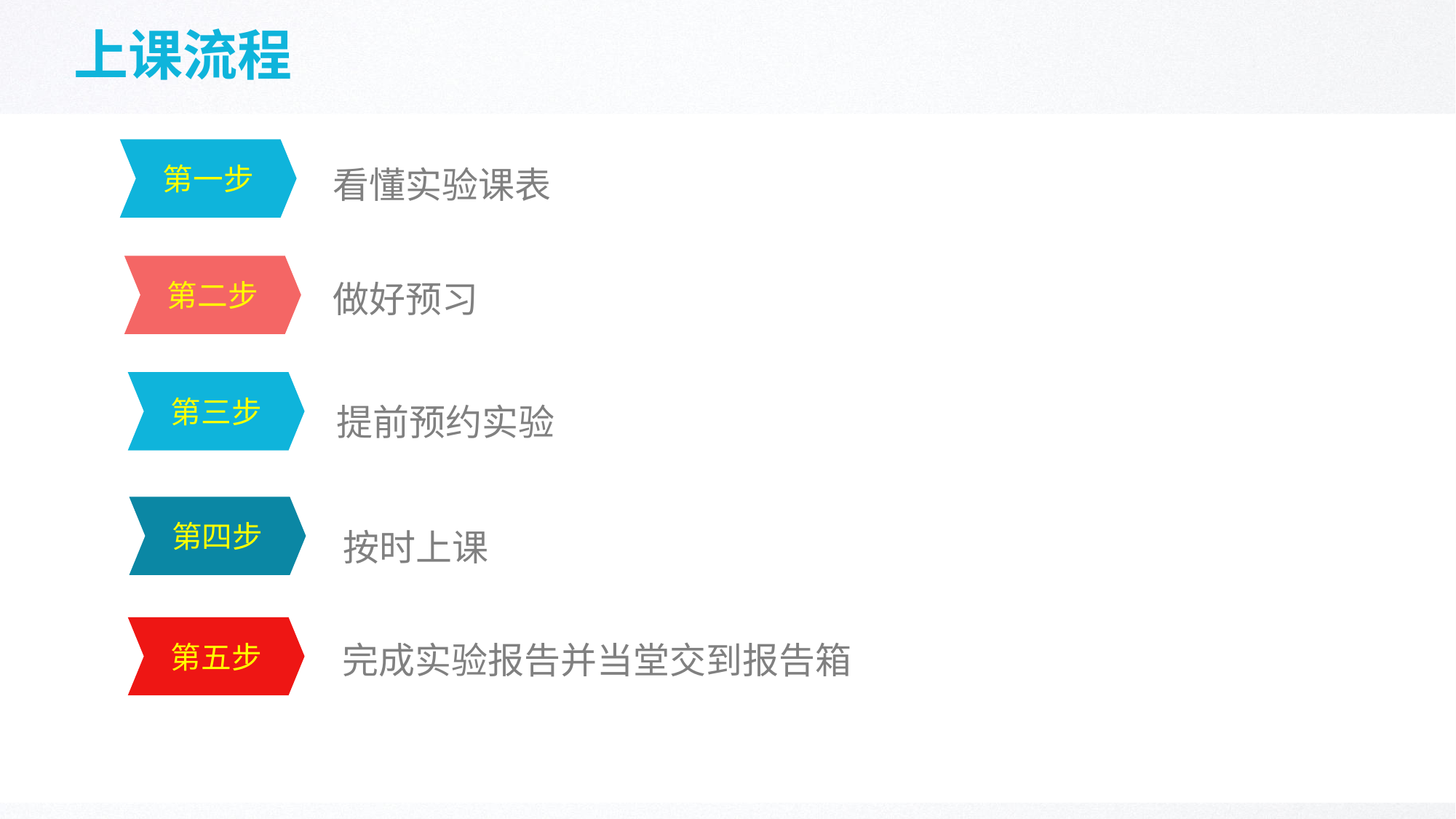

# 上课流程
看懂实验课表
第一步
做好预习
第二步
第三步
提前预约实验
第四步
按时上课
完成实验报告并当堂交到报告箱
第五步